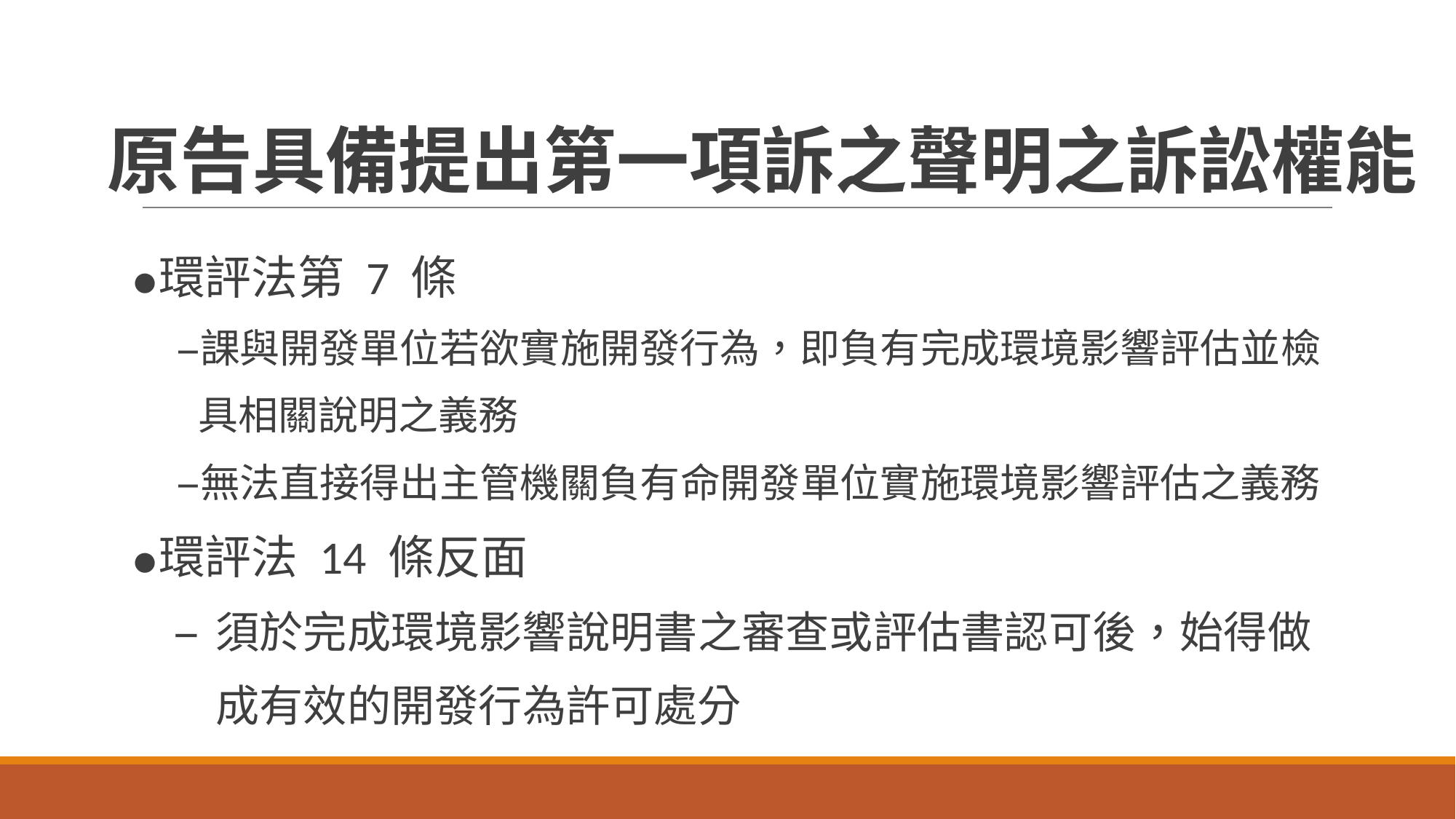

# 原告具備提出第一項訴之聲明之訴訟權能
環評法第 7 條
課與開發單位若欲實施開發行為，即負有完成環境影響評估並檢具相關說明之義務
無法直接得出主管機關負有命開發單位實施環境影響評估之義務
環評法 14 條反面
須於完成環境影響說明書之審查或評估書認可後，始得做成有效的開發行為許可處分